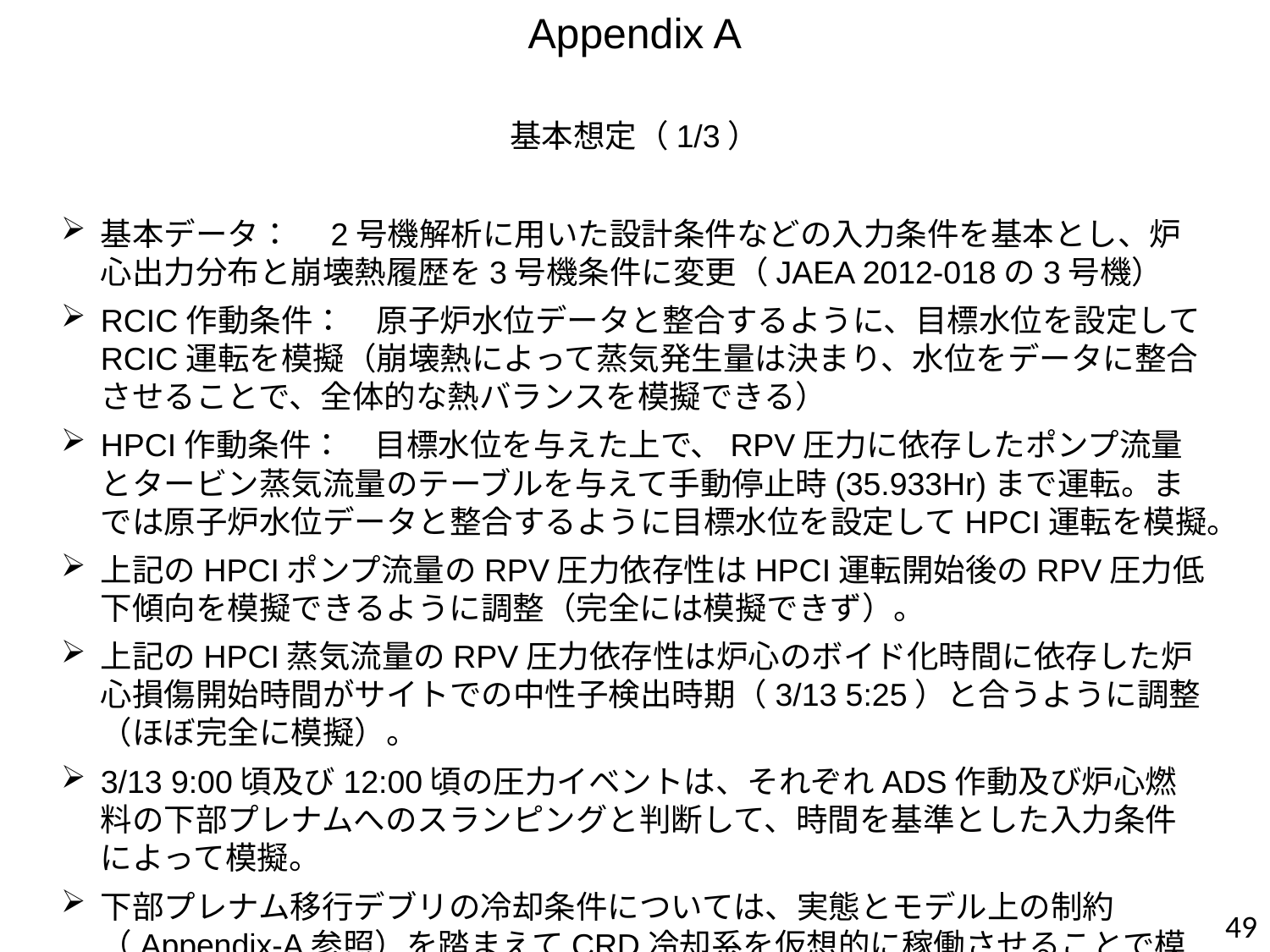

Appendix A

基本想定（1/3）

基本データ：　2号機解析に用いた設計条件などの入力条件を基本とし、炉心出力分布と崩壊熱履歴を3号機条件に変更（JAEA 2012-018の3号機）
RCIC作動条件：　原子炉水位データと整合するように、目標水位を設定してRCIC運転を模擬（崩壊熱によって蒸気発生量は決まり、水位をデータに整合させることで、全体的な熱バランスを模擬できる）
HPCI作動条件：　目標水位を与えた上で、RPV圧力に依存したポンプ流量とタービン蒸気流量のテーブルを与えて手動停止時(35.933Hr)まで運転。までは原子炉水位データと整合するように目標水位を設定してHPCI運転を模擬。
上記のHPCIポンプ流量のRPV圧力依存性はHPCI運転開始後のRPV圧力低下傾向を模擬できるように調整（完全には模擬できず）。
上記のHPCI蒸気流量のRPV圧力依存性は炉心のボイド化時間に依存した炉心損傷開始時間がサイトでの中性子検出時期（3/13 5:25）と合うように調整（ほぼ完全に模擬）。
3/13 9:00頃及び12:00頃の圧力イベントは、それぞれADS作動及び炉心燃料の下部プレナムへのスランピングと判断して、時間を基準とした入力条件によって模擬。
下部プレナム移行デブリの冷却条件については、実態とモデル上の制約（Appendix-A参照）を踏まえてCRD冷却系を仮想的に稼働させることで模擬。
49